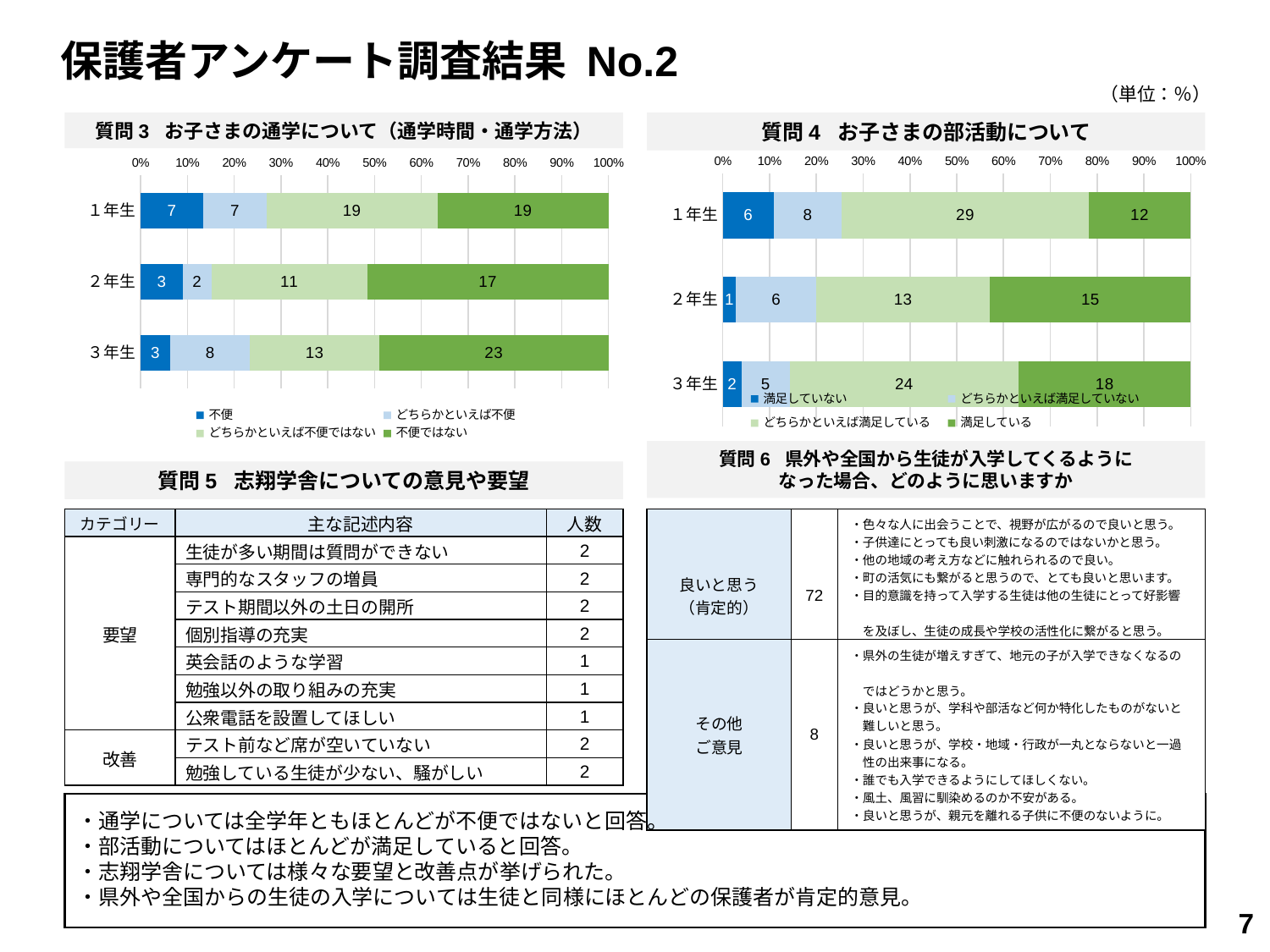

保護者アンケート調査結果 No.2
（単位：％）
質問4  お子さまの部活動について
質問3  お子さまの通学について（通学時間・通学方法）

### Chart

| Category | 満足していない | どちらかといえば満足していない | どちらかといえば満足している | 満足している |
|---|---|---|---|---|
| １年生 | 6.0 | 8.0 | 29.0 | 12.0 |
| ２年生 | 1.0 | 6.0 | 13.0 | 15.0 |
| ３年生 | 2.0 | 5.0 | 24.0 | 18.0 |

### Chart

| Category | 不便 | どちらかといえば不便 | どちらかといえば不便ではない | 不便ではない |
|---|---|---|---|---|
| １年生 | 7.0 | 7.0 | 19.0 | 19.0 |
| ２年生 | 3.0 | 2.0 | 11.0 | 17.0 |
| ３年生 | 3.0 | 8.0 | 13.0 | 23.0 |
質問6  県外や全国から生徒が入学してくるように
なった場合、どのように思いますか
質問5  志翔学舎についての意見や要望
| カテゴリー | 主な記述内容 | 人数 |
| --- | --- | --- |
| 要望 | 生徒が多い期間は質問ができない | 2 |
|  | 専門的なスタッフの増員 | 2 |
|  | テスト期間以外の土日の開所 | 2 |
|  | 個別指導の充実 | 2 |
|  | 英会話のような学習 | 1 |
|  | 勉強以外の取り組みの充実 | 1 |
|  | 公衆電話を設置してほしい | 1 |
| 改善 | テスト前など席が空いていない | 2 |
|  | 勉強している生徒が少ない、騒がしい | 2 |
| 良いと思う （肯定的） | 72 | ・色々な人に出会うことで、視野が広がるので良いと思う。 ・子供達にとっても良い刺激になるのではないかと思う。 ・他の地域の考え方などに触れられるので良い。 ・町の活気にも繋がると思うので、とても良いと思います。 ・目的意識を持って入学する生徒は他の生徒にとって好影響　 　を及ぼし、生徒の成長や学校の活性化に繋がると思う。 ・高齢者の家に下宿をしてもらうなど相乗効果も得ながら将 　来町に住んでもらえると嬉しい。 |
| --- | --- | --- |
| その他 ご意見 | 8 | ・県外の生徒が増えすぎて、地元の子が入学できなくなるの　 　ではどうかと思う。 ・良いと思うが、学科や部活など何か特化したものがないと 　難しいと思う。 ・良いと思うが、学校・地域・行政が一丸とならないと一過 　性の出来事になる。 ・誰でも入学できるようにしてほしくない。 ・風土、風習に馴染めるのか不安がある。 ・良いと思うが、親元を離れる子供に不便のないように。 |
| --- | --- | --- |

・通学については全学年ともほとんどが不便ではないと回答。
・部活動についてはほとんどが満足していると回答。
・志翔学舎については様々な要望と改善点が挙げられた。
・県外や全国からの生徒の入学については生徒と同様にほとんどの保護者が肯定的意見。
7